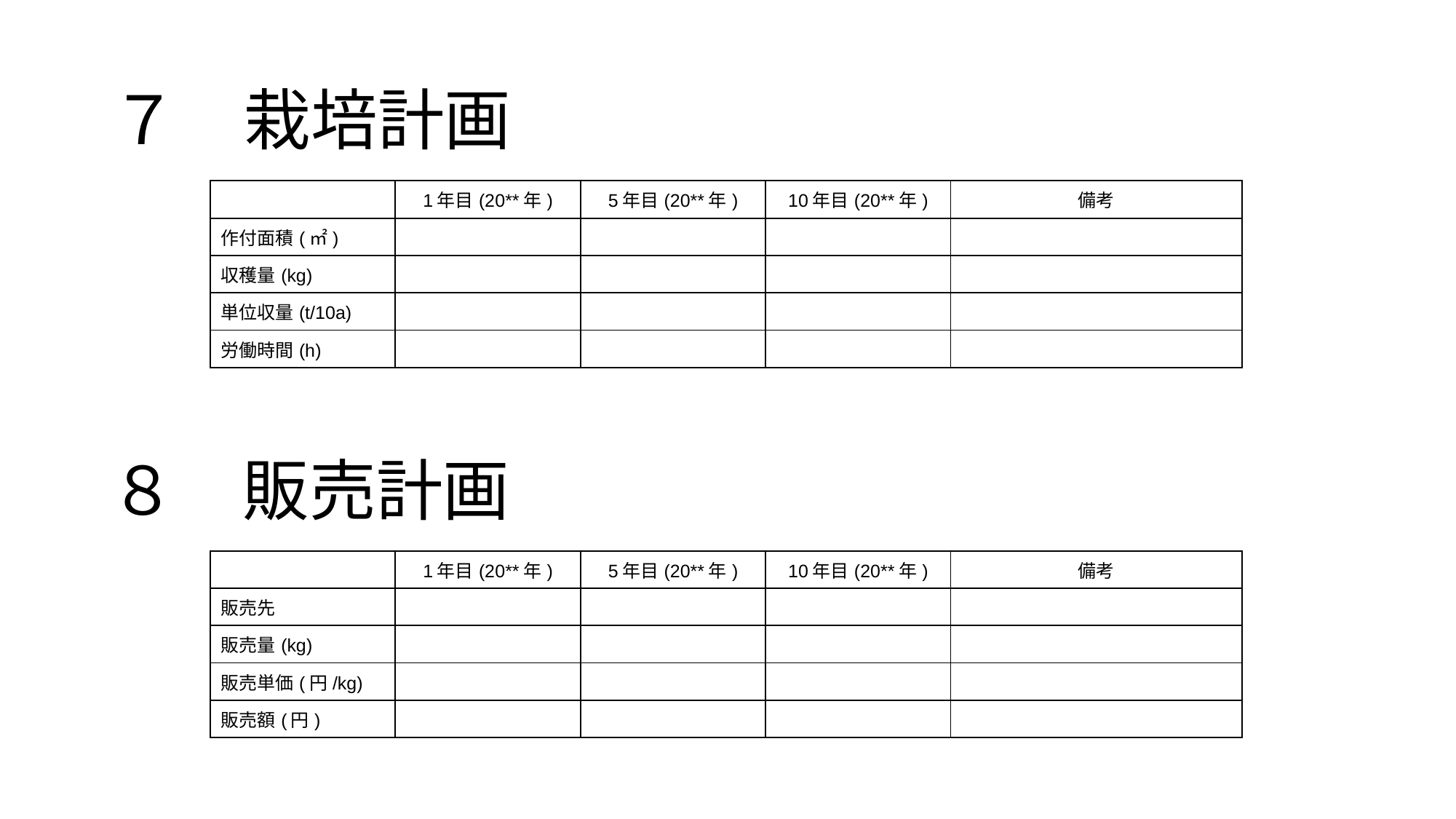

# ７　栽培計画
|  | 1年目(20\*\*年) | 5年目(20\*\*年) | 10年目(20\*\*年) | 備考 |
| --- | --- | --- | --- | --- |
| 作付面積(㎡) |  |  |  |  |
| 収穫量(kg) |  |  |  |  |
| 単位収量(t/10a) |  |  |  |  |
| 労働時間(h) |  |  |  |  |
８　販売計画
|  | 1年目(20\*\*年) | 5年目(20\*\*年) | 10年目(20\*\*年) | 備考 |
| --- | --- | --- | --- | --- |
| 販売先 |  |  |  |  |
| 販売量(kg) |  |  |  |  |
| 販売単価(円/kg) |  |  |  |  |
| 販売額(円) |  |  |  |  |